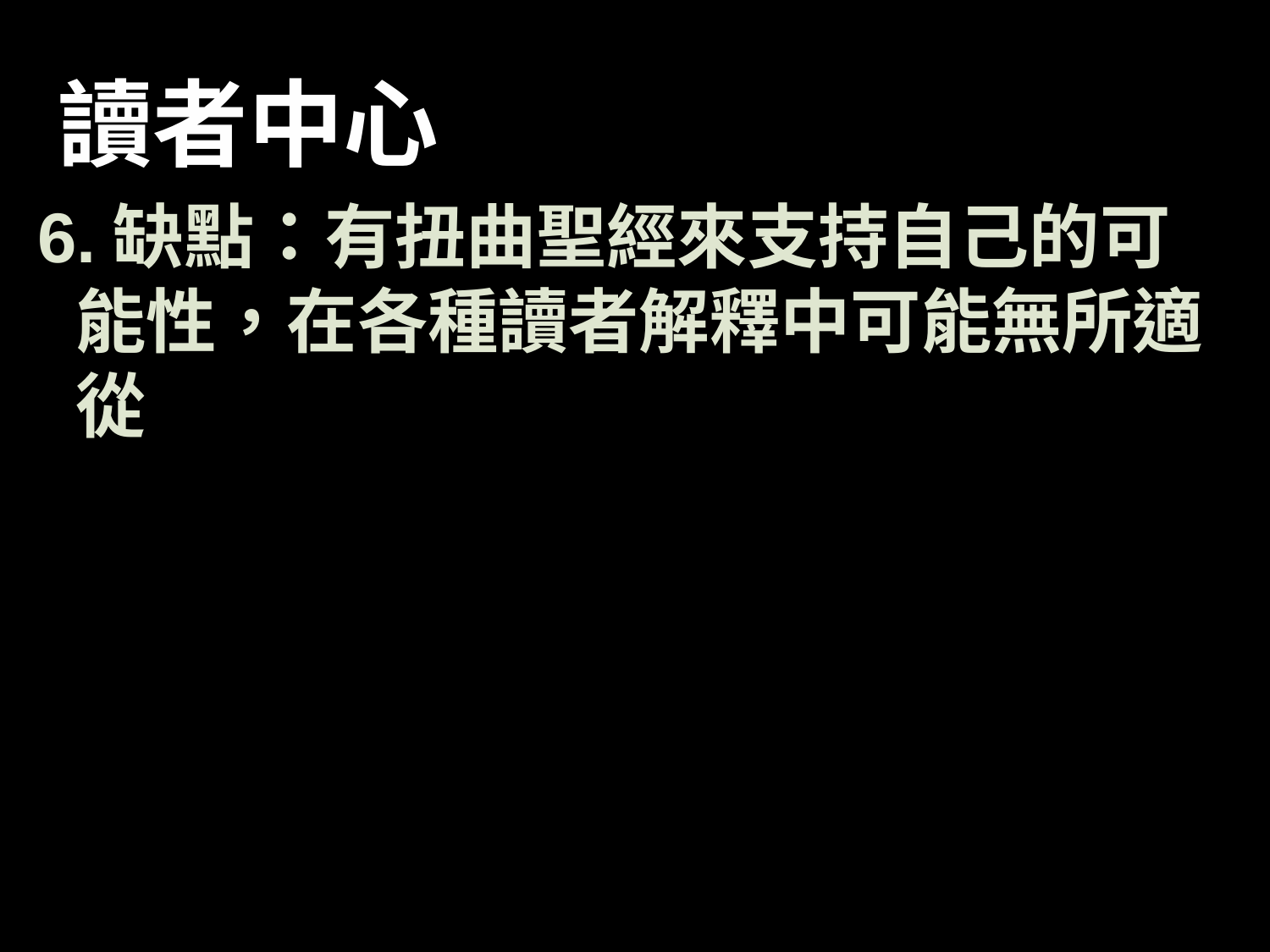

# 讀者中心
6.缺點：有扭曲聖經來支持自己的可能性，在各種讀者解釋中可能無所適從